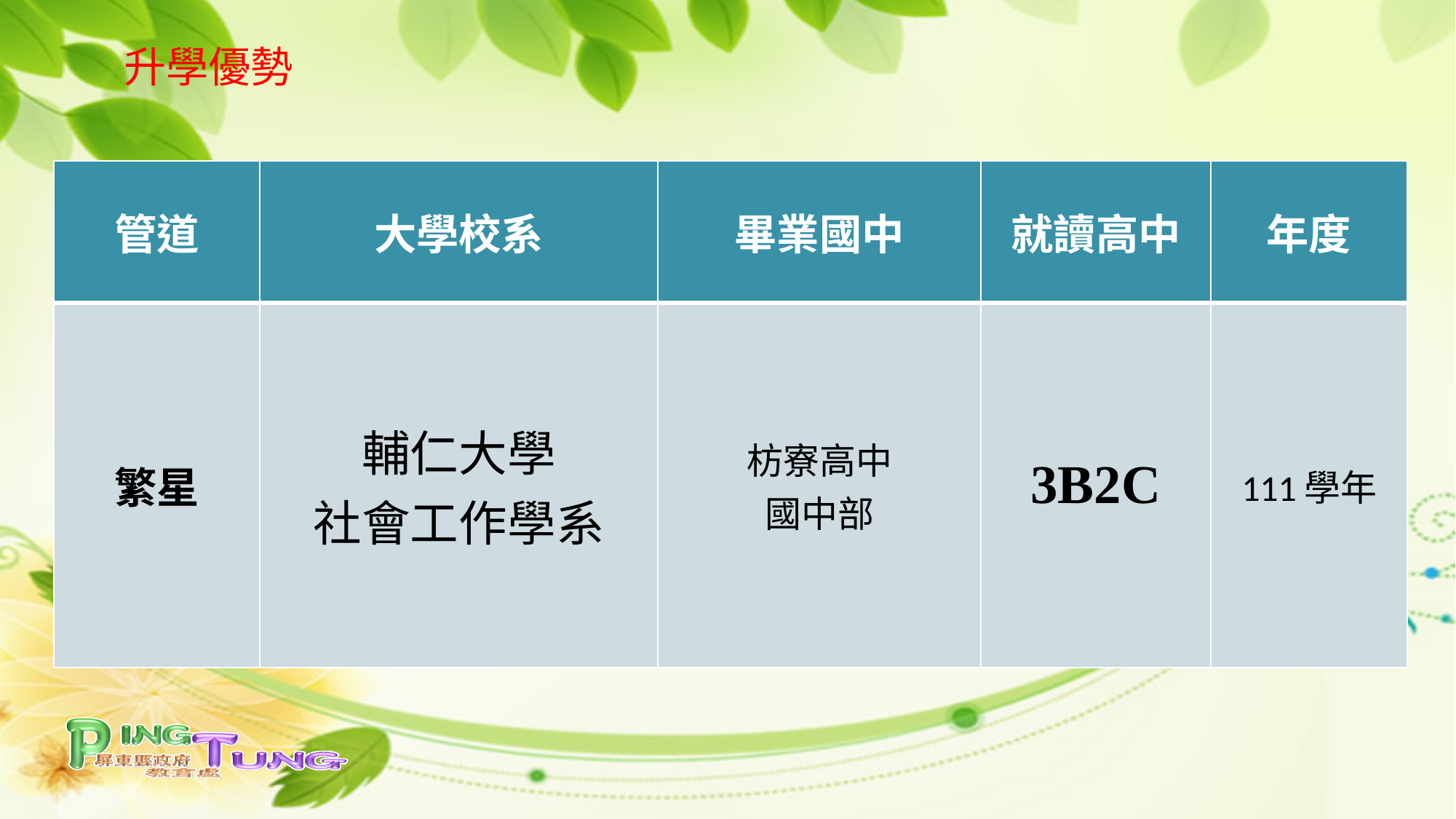

升學優勢
| 管道 | 大學校系 | 畢業國中 | 就讀高中 | 年度 |
| --- | --- | --- | --- | --- |
| 繁星 | 輔仁大學 社會工作學系 | 枋寮高中 國中部 | 3B2C | 111學年 |